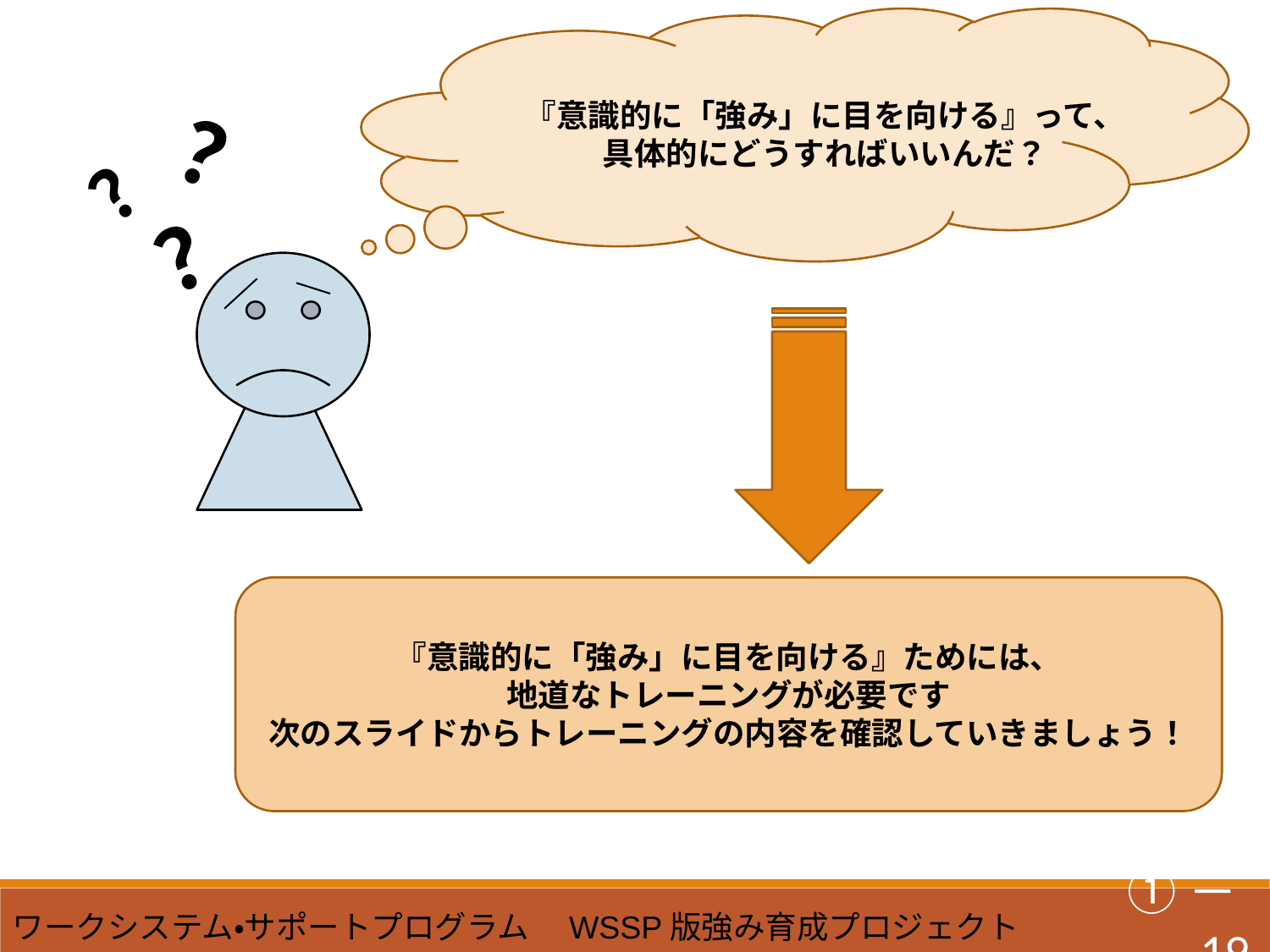

『意識的に「強み」に目を向ける』って、
具体的にどうすればいいんだ？
？
？
？

『意識的に「強み」に目を向ける』ためには、
地道なトレーニングが必要です
次のスライドからトレーニングの内容を確認していきましょう！
①－19
ワークシステム・サポートプログラム　WSSP版強み育成プロジェクト